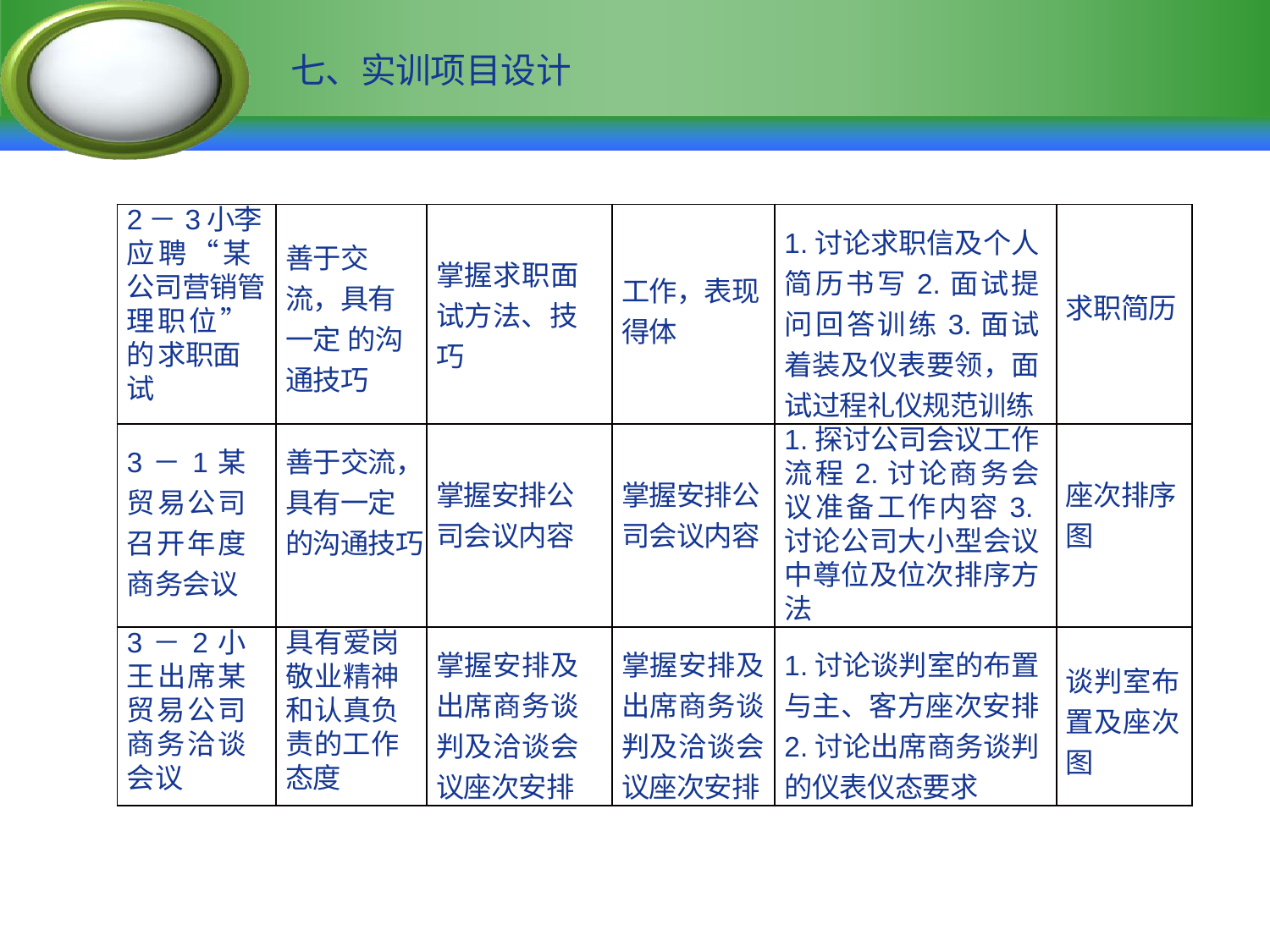

# 七、实训项目设计
| 2－3小李应聘“某 公司营销管理职位”的求职面试 | 善于交流，具有一定 的沟通技巧 | 掌握求职面试方法、技巧 | 工作，表现得体 | 1.讨论求职信及个人简历书写2.面试提问回答训练3.面试着装及仪表要领，面试过程礼仪规范训练 | 求职简历 |
| --- | --- | --- | --- | --- | --- |
| 3－1某贸易公司召开年度商务会议 | 善于交流，具有一定 的沟通技巧 | 掌握安排公司会议内容 | 掌握安排公司会议内容 | 1.探讨公司会议工作流程2.讨论商务会议准备工作内容3.讨论公司大小型会议中尊位及位次排序方法 | 座次排序图 |
| 3－2小王出席某贸易公司商务洽谈会议 | 具有爱岗敬业精神和认真负责的工作态度 | 掌握安排及出席商务谈判及洽谈会议座次安排 | 掌握安排及出席商务谈判及洽谈会议座次安排 | 1.讨论谈判室的布置与主、客方座次安排 2.讨论出席商务谈判的仪表仪态要求 | 谈判室布置及座次图 |